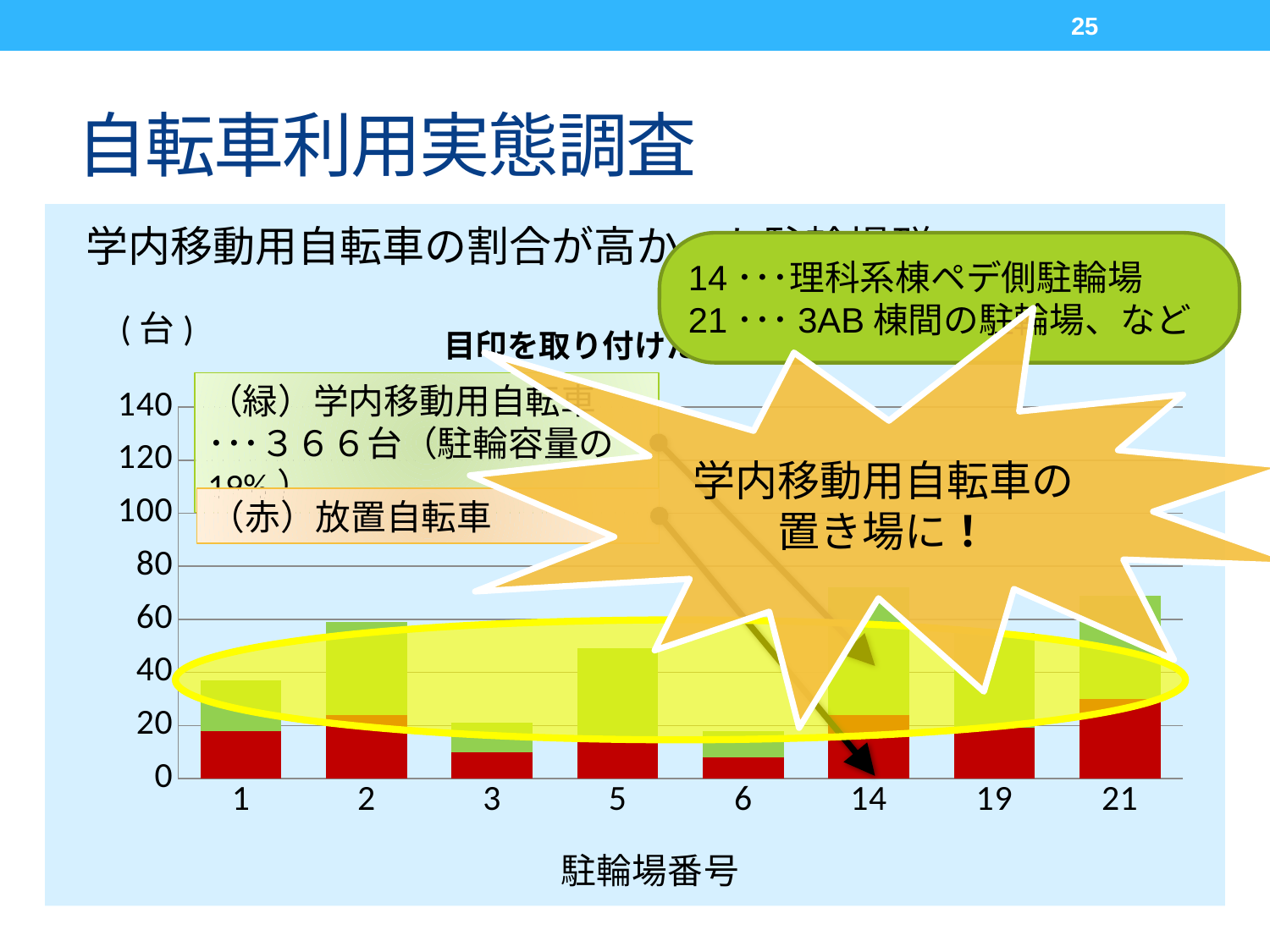

25
# 自転車利用実態調査

学内移動用自転車の割合が高かった駐輪場群
14･･･理科系棟ペデ側駐輪場
21･･･3AB棟間の駐輪場、など

### Chart: 目印を取り付けた自転車台数

| Category |  |  |
|---|---|---|
| 1 | 18.0 | 19.0 |
| 2 | 24.0 | 35.0 |
| 3 | 10.0 | 11.0 |
| 5 | 16.0 | 33.0 |
| 6 | 8.0 | 10.0 |
| 14 | 24.0 | 48.0 |
| 19 | 19.0 | 36.0 |
| 21 | 30.0 | 39.0 |
(台)
学内移動用自転車の
置き場に！
（緑）学内移動用自転車
･･･３６６台（駐輪容量の19%）
（赤）放置自転車